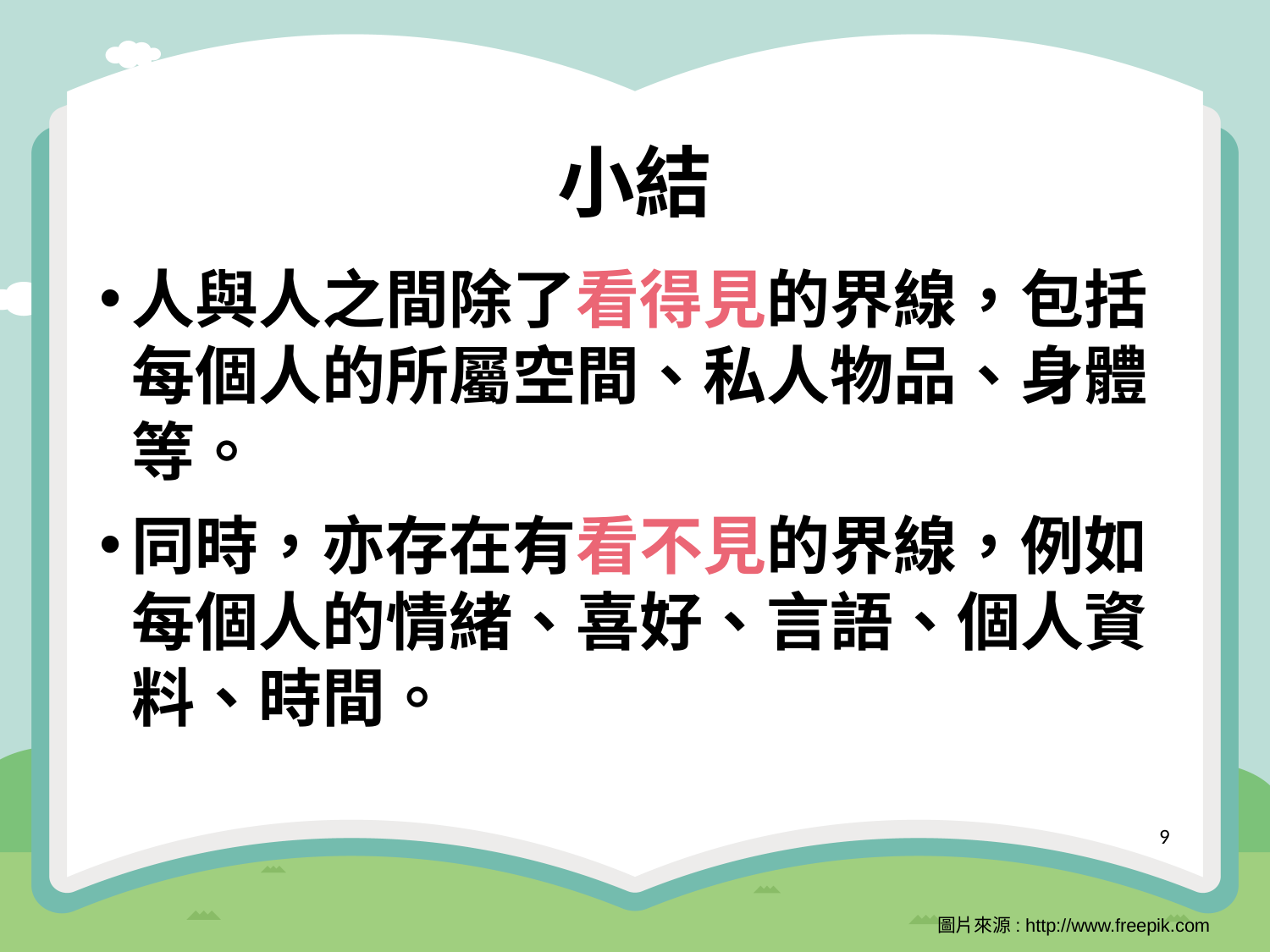

小結
人與人之間除了看得見的界線，包括每個人的所屬空間、私人物品、身體等。
同時，亦存在有看不見的界線，例如每個人的情緒、喜好、言語、個人資料、時間。
9
圖片來源: http://www.freepik.com